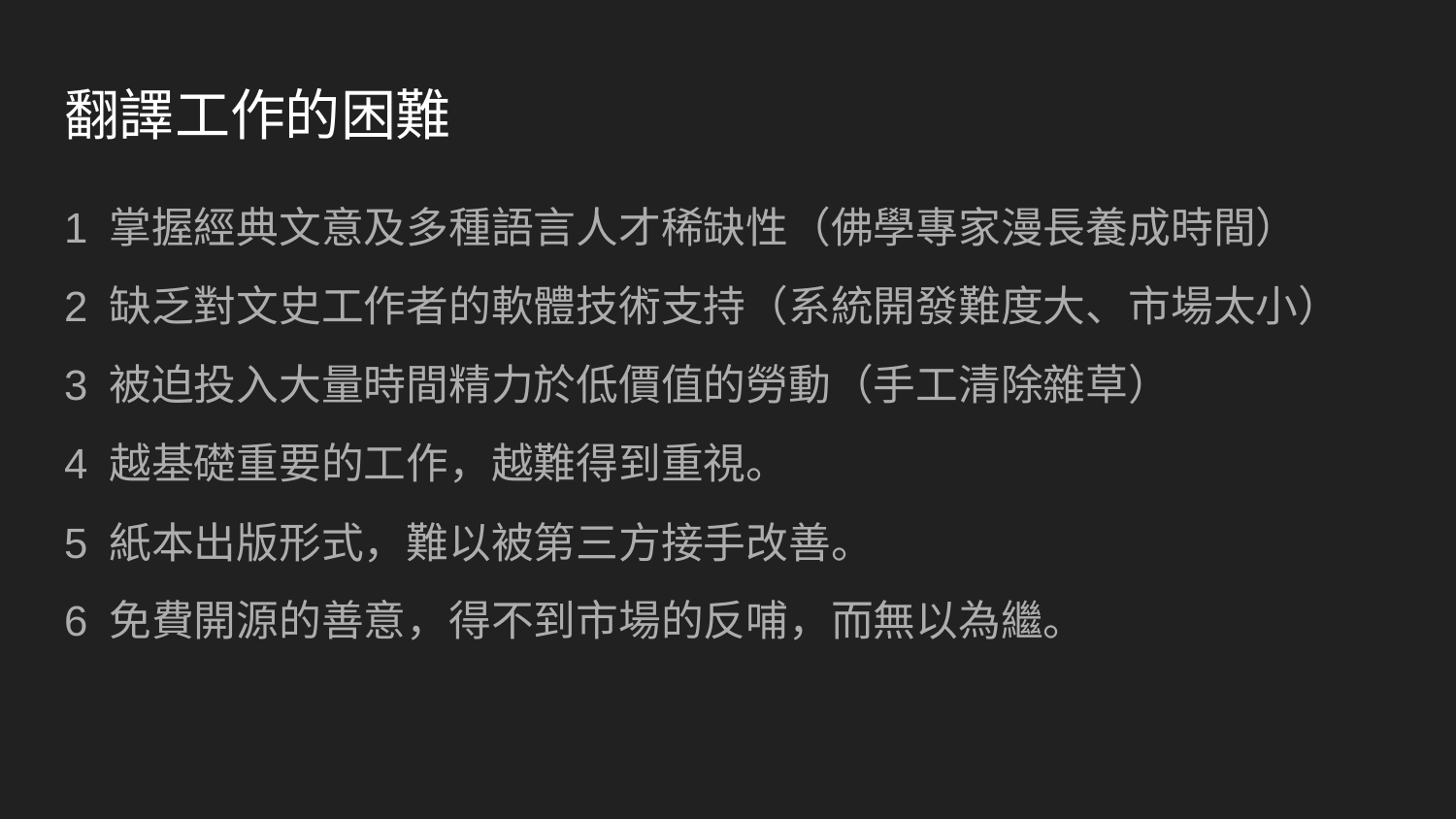

# 翻譯工作的困難
1 掌握經典文意及多種語言人才稀缺性（佛學專家漫長養成時間）
2 缺乏對文史工作者的軟體技術支持（系統開發難度大、市場太小）
3 被迫投入大量時間精力於低價值的勞動（手工清除雜草）
4 越基礎重要的工作，越難得到重視。
5 紙本出版形式，難以被第三方接手改善。
6 免費開源的善意，得不到市場的反哺，而無以為繼。